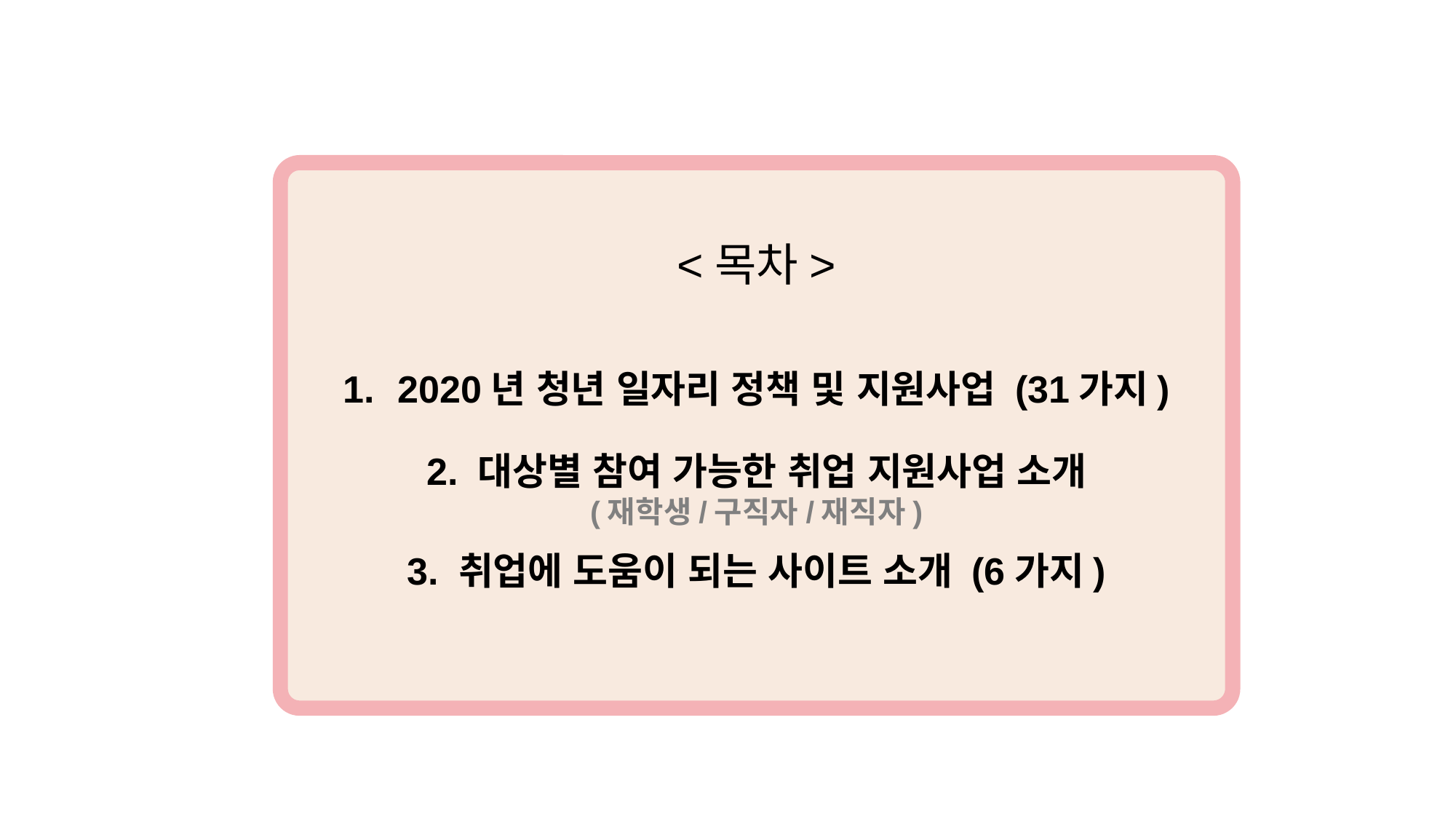

2020년 청년 일자리 정책 및 지원사업 (31가지)

2. 대상별 참여 가능한 취업 지원사업 소개
(재학생/구직자/재직자)

3. 취업에 도움이 되는 사이트 소개 (6가지)

<목차>